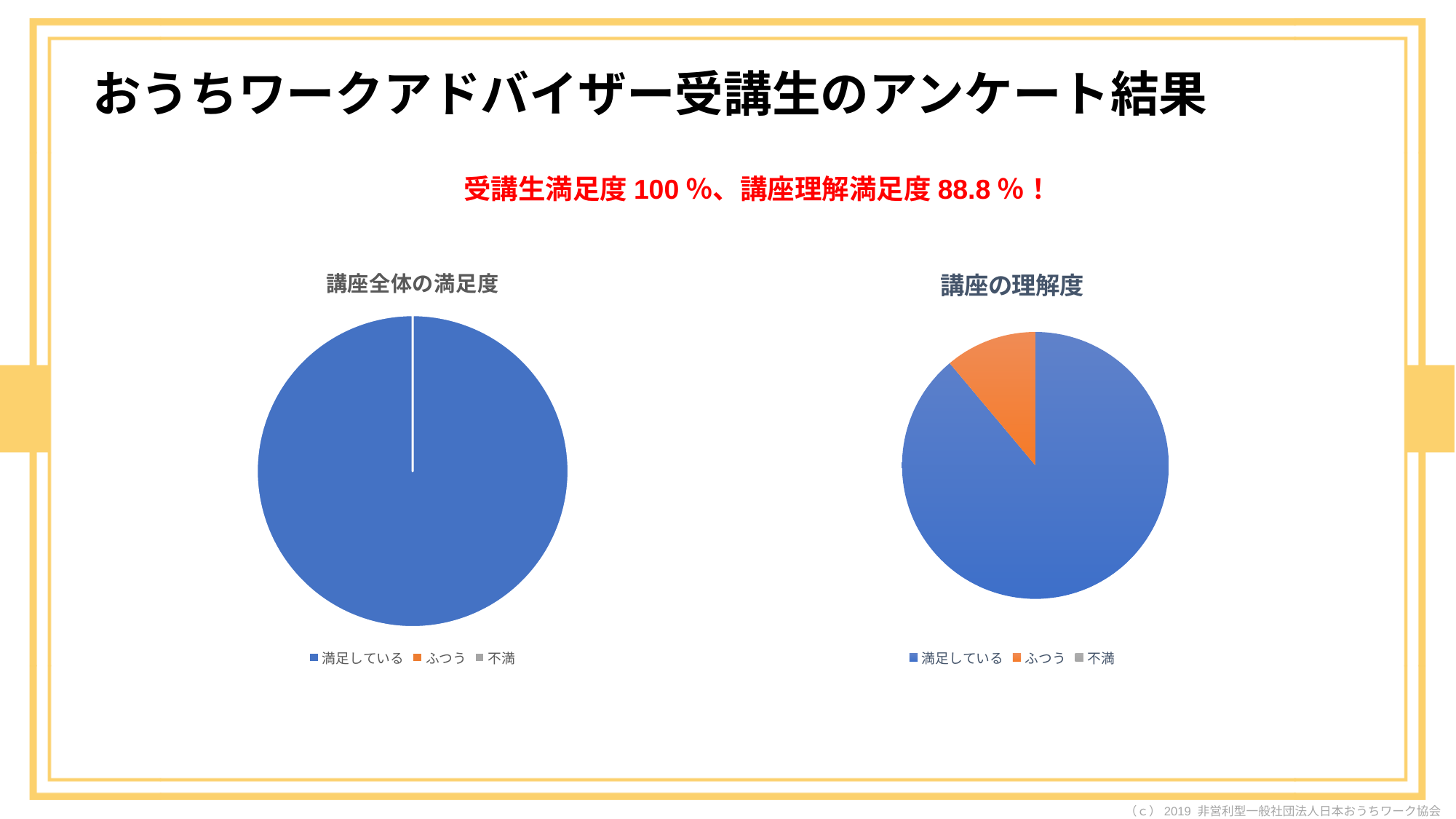

# おうちワークアドバイザー受講生のアンケート結果
受講生満足度100％、講座理解満足度88.8％！

### Chart: 講座全体の満足度

| Category |  |
|---|---|
| 満足している | 9.0 |
| ふつう | 0.0 |
| 不満 | 0.0 |

### Chart: 講座の理解度

| Category |  |
|---|---|
| 満足している | 8.0 |
| ふつう | 1.0 |
| 不満 | 0.0 |